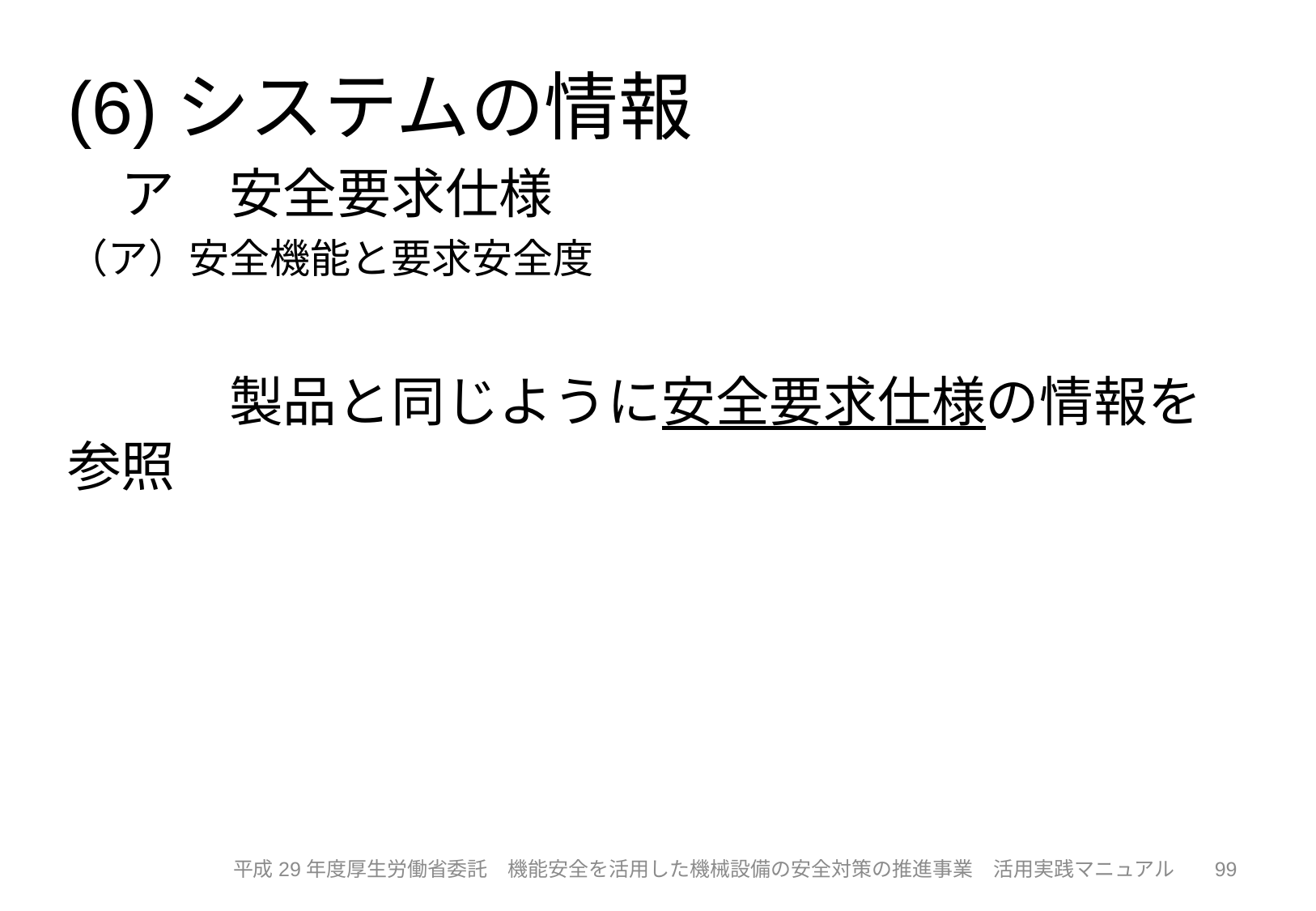

(6)システムの情報
　ア　安全要求仕様
（ア）安全機能と要求安全度

　　　製品と同じように安全要求仕様の情報を参照

99
平成29年度厚生労働省委託　機能安全を活用した機械設備の安全対策の推進事業　活用実践マニュアル